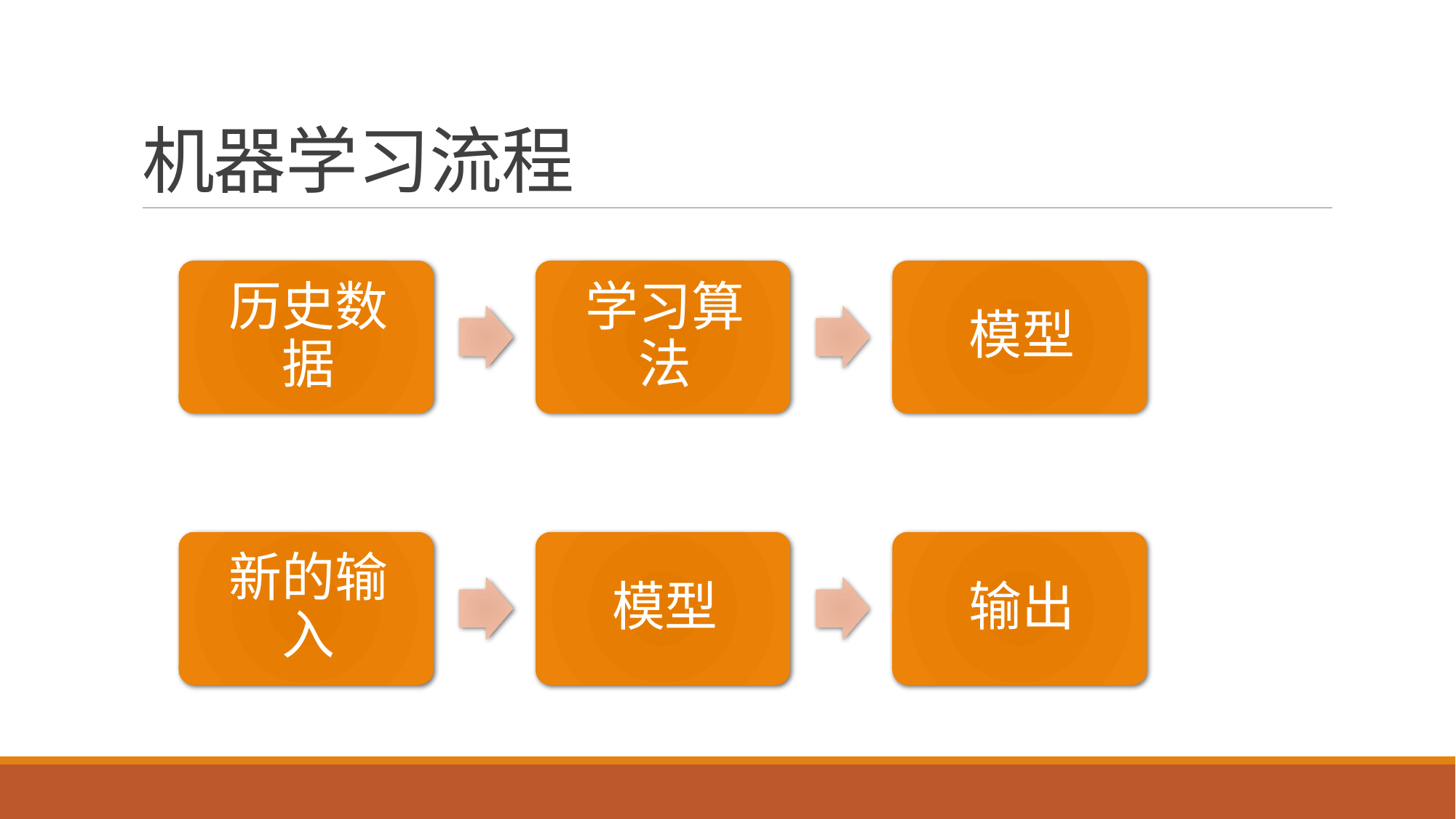

# 机器学习流程
历史数据

学习算法

模型

新的输入

模型

输出